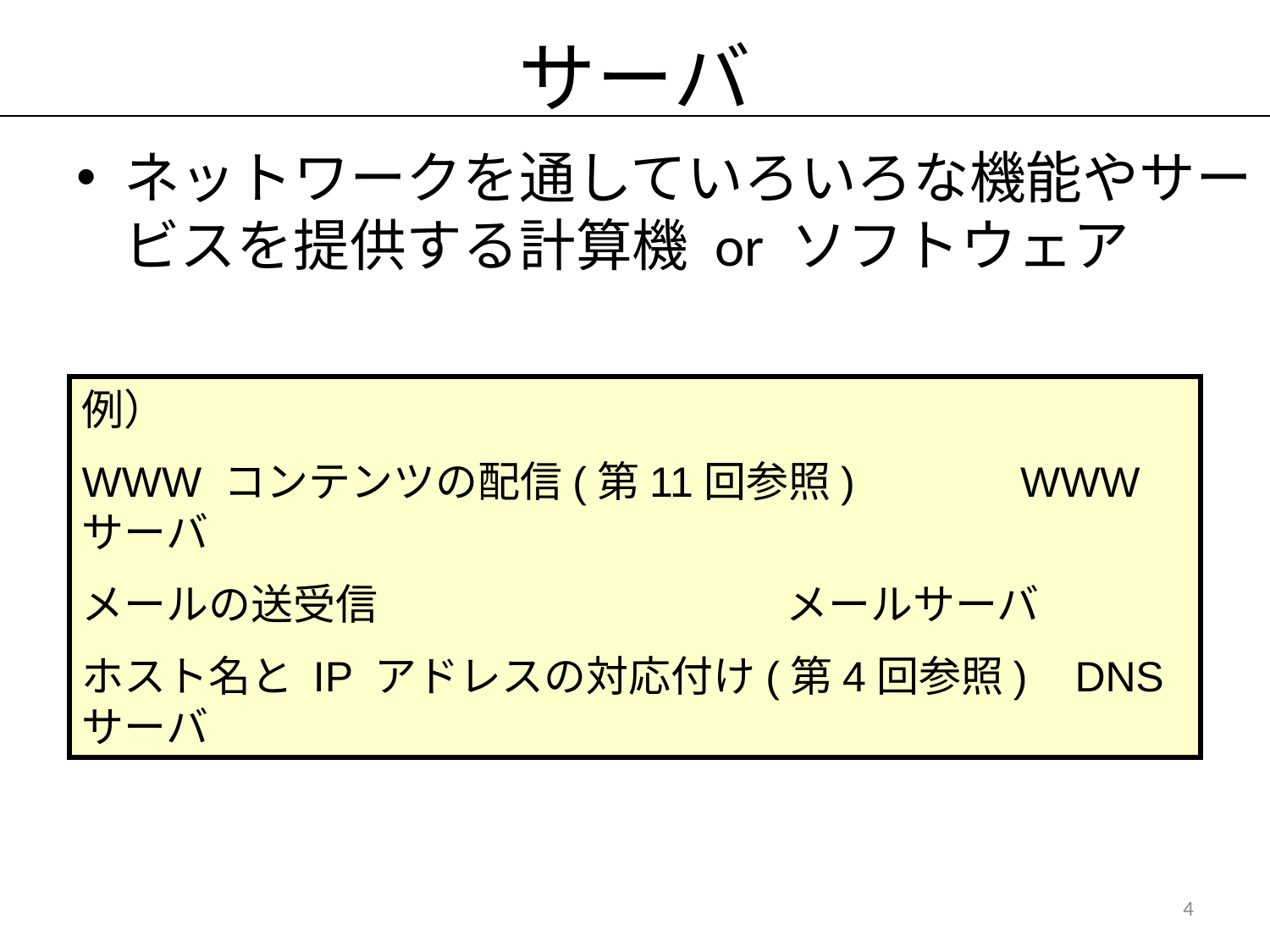

# サーバ
ネットワークを通していろいろな機能やサービスを提供する計算機 or ソフトウェア

例）
WWW コンテンツの配信(第11回参照)              WWW サーバ
メールの送受信                                           メールサーバ
ホスト名と IP アドレスの対応付け(第4回参照)    DNS サーバ
4